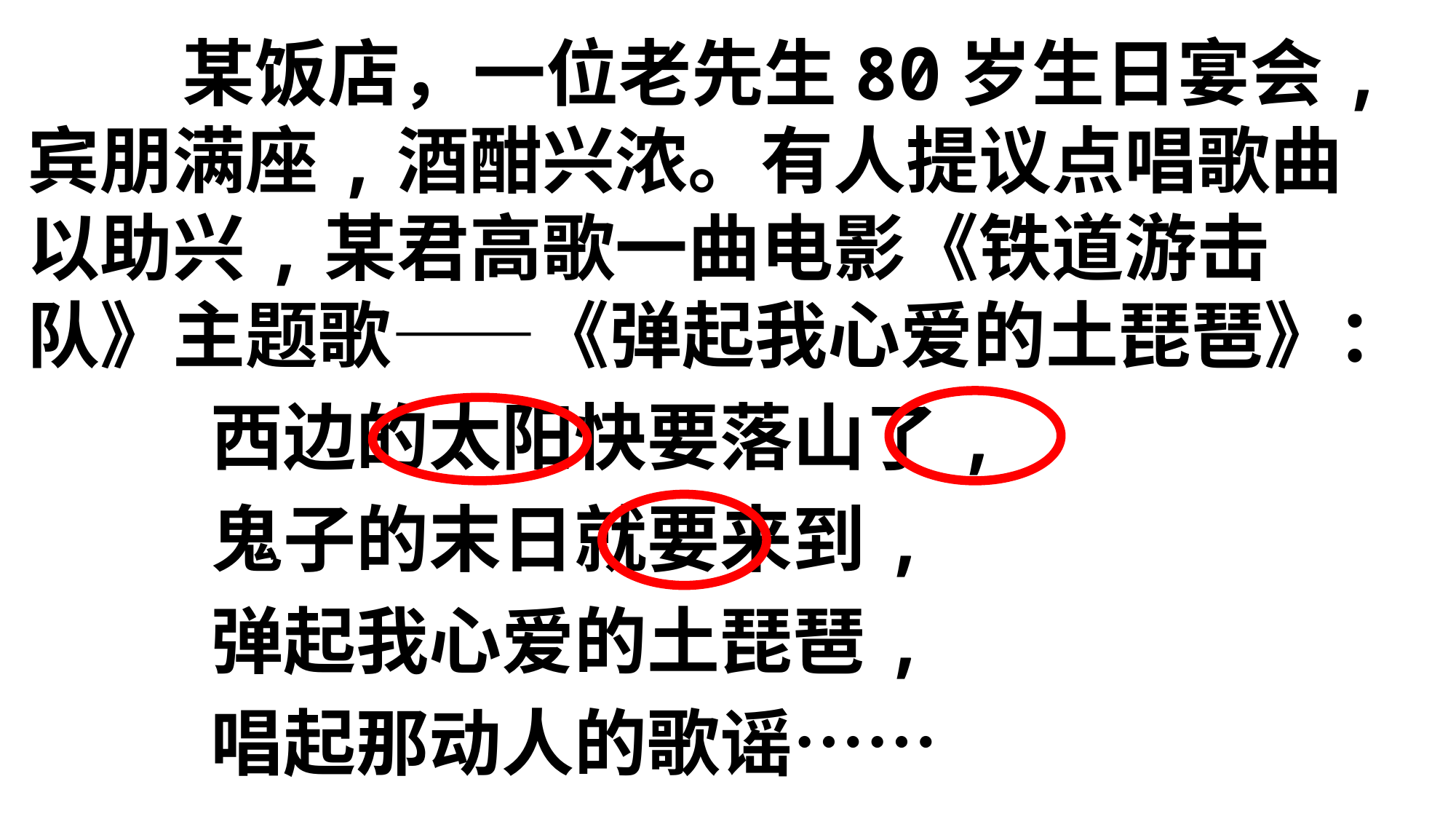

某饭店，一位老先生80岁生日宴会,宾朋满座,酒酣兴浓。有人提议点唱歌曲以助兴,某君高歌一曲电影《铁道游击队》主题歌——《弹起我心爱的土琵琶》：
          西边的太阳快要落山了,
          鬼子的末日就要来到,
          弹起我心爱的土琵琶,
          唱起那动人的歌谣……